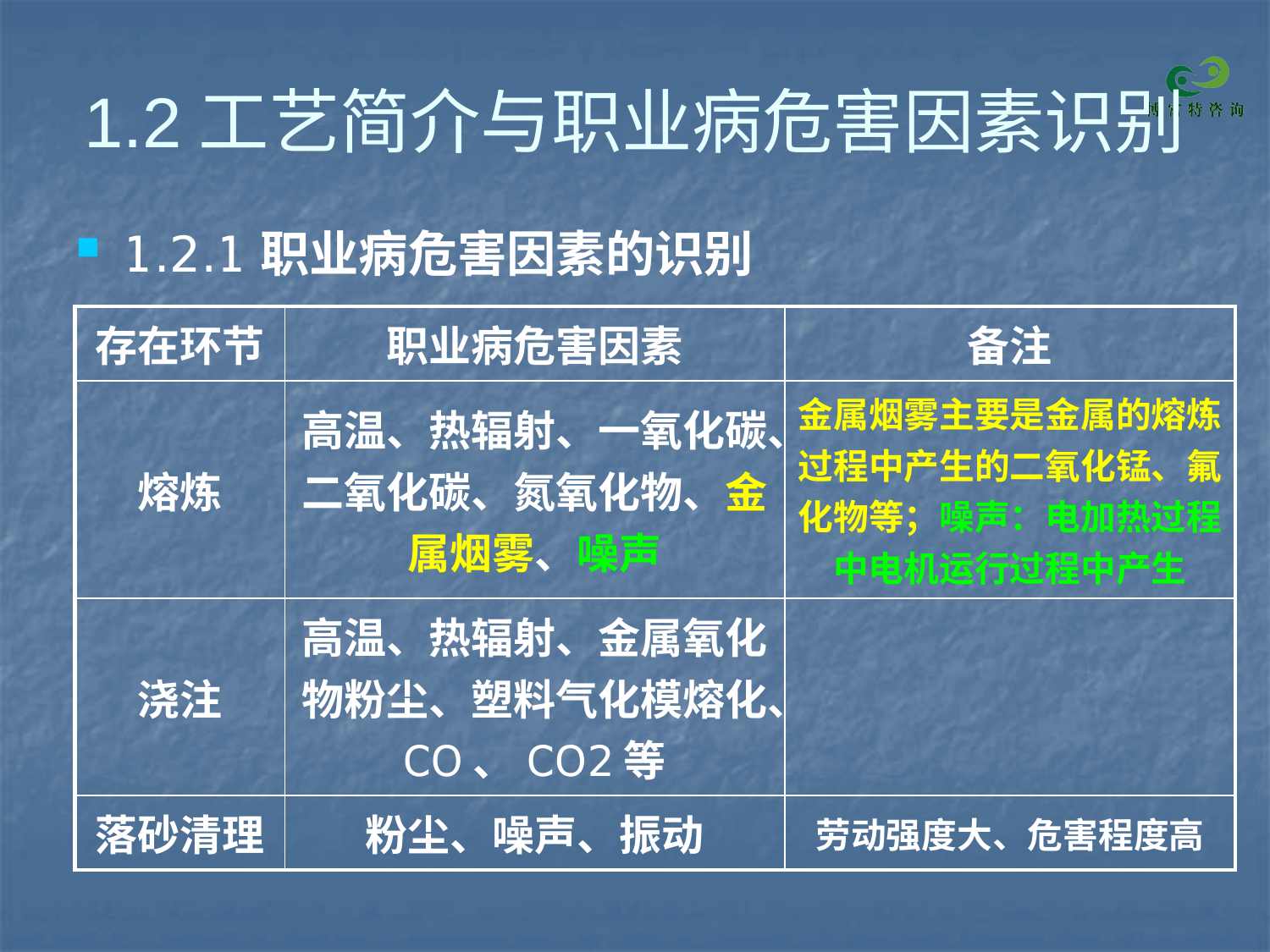

# 1.2工艺简介与职业病危害因素识别
1.2.1职业病危害因素的识别
| 存在环节 | 职业病危害因素 | 备注 |
| --- | --- | --- |
| 熔炼 | 高温、热辐射、一氧化碳、二氧化碳、氮氧化物、金属烟雾、噪声 | 金属烟雾主要是金属的熔炼过程中产生的二氧化锰、氟化物等；噪声：电加热过程中电机运行过程中产生 |
| 浇注 | 高温、热辐射、金属氧化物粉尘、塑料气化模熔化、CO、CO2等 |  |
| 落砂清理 | 粉尘、噪声、振动 | 劳动强度大、危害程度高 |